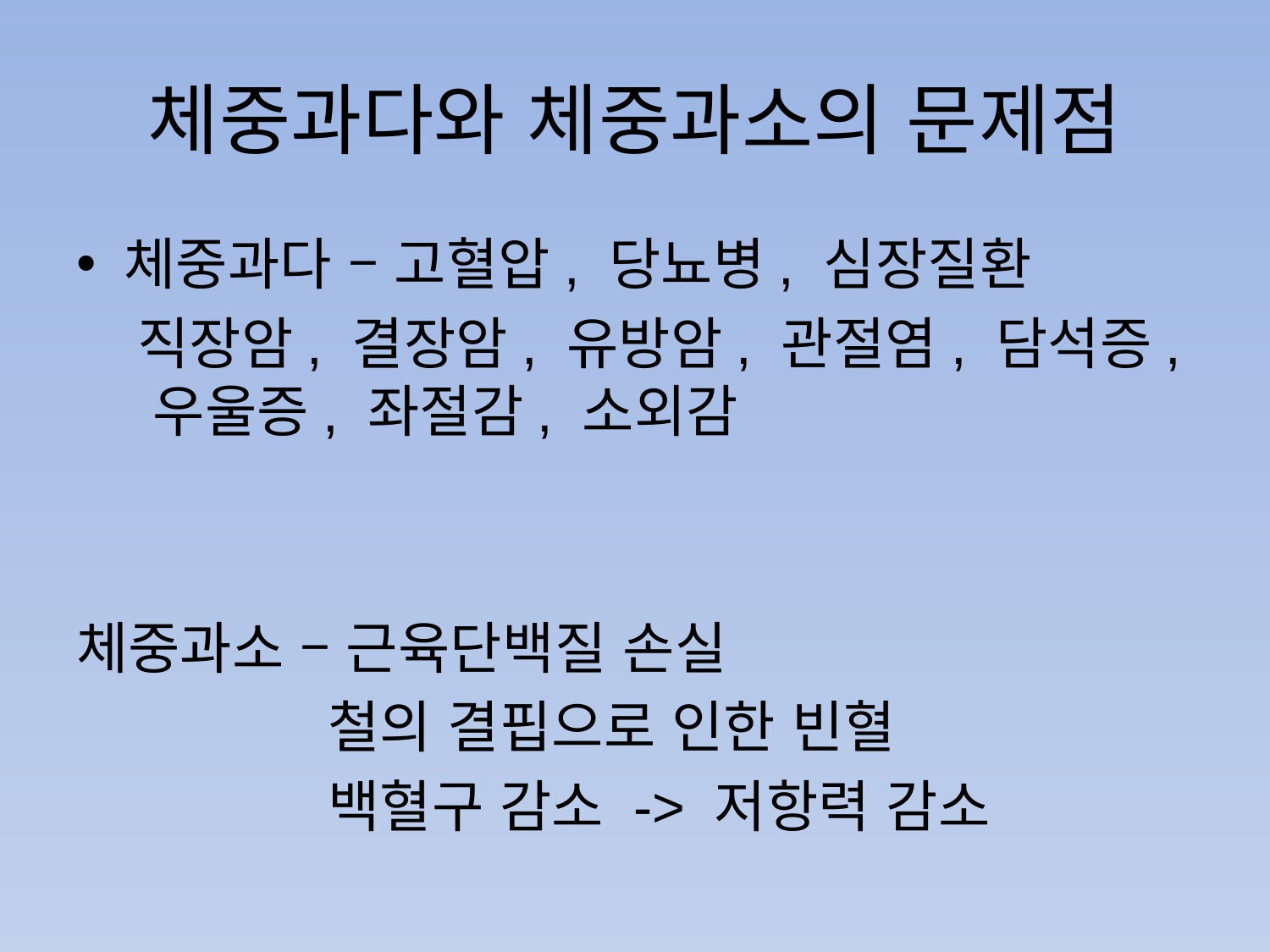

# 체중과다와 체중과소의 문제점
체중과다 – 고혈압, 당뇨병, 심장질환
   직장암, 결장암, 유방암, 관절염, 담석증,  우울증, 좌절감, 소외감

체중과소 – 근육단백질 손실
               철의 결핍으로 인한 빈혈
               백혈구 감소 -> 저항력 감소